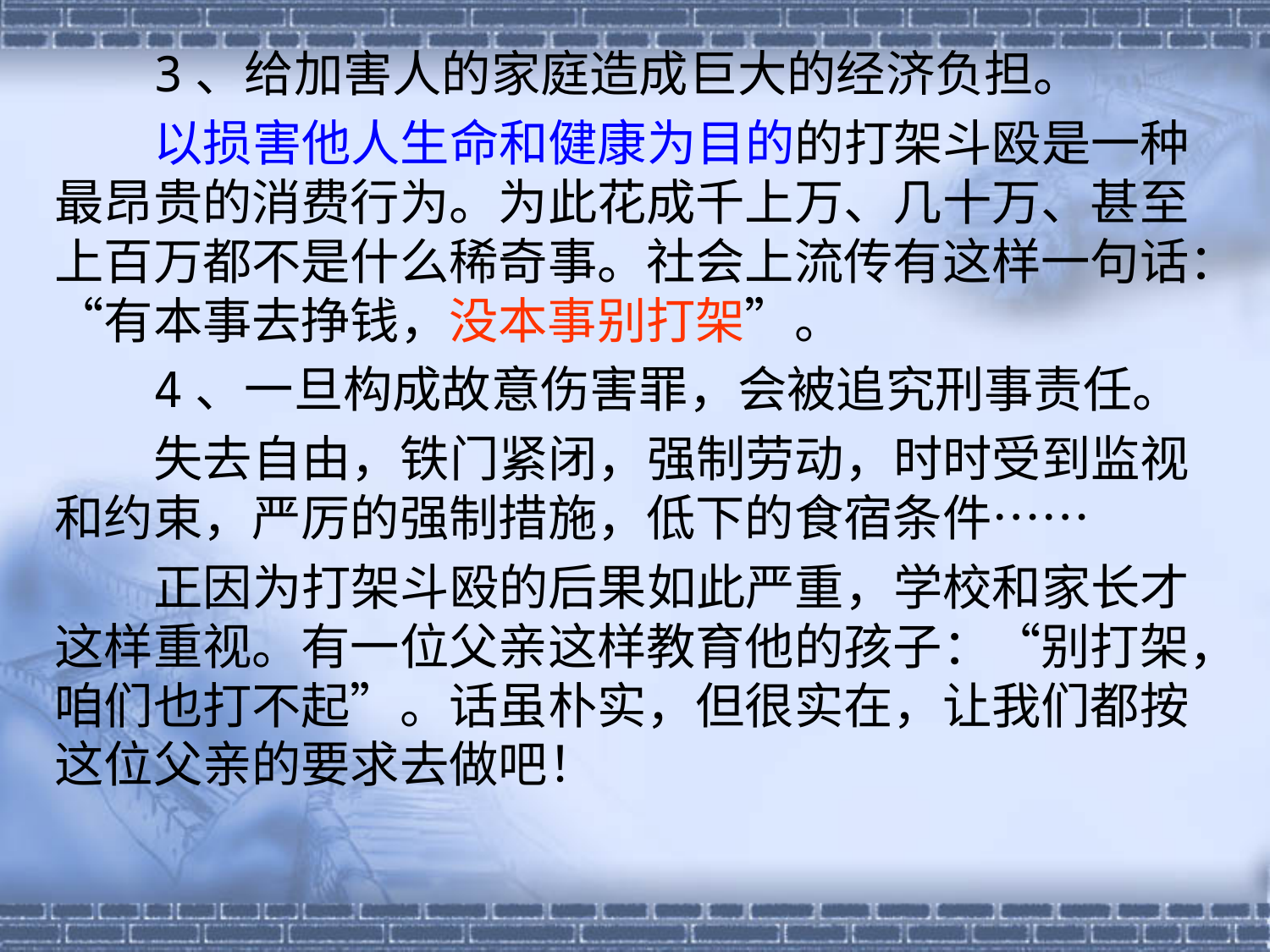

3、给加害人的家庭造成巨大的经济负担。
以损害他人生命和健康为目的的打架斗殴是一种最昂贵的消费行为。为此花成千上万、几十万、甚至上百万都不是什么稀奇事。社会上流传有这样一句话：“有本事去挣钱，没本事别打架”。
4、一旦构成故意伤害罪，会被追究刑事责任。
失去自由，铁门紧闭，强制劳动，时时受到监视和约束，严厉的强制措施，低下的食宿条件……
正因为打架斗殴的后果如此严重，学校和家长才这样重视。有一位父亲这样教育他的孩子：“别打架，咱们也打不起”。话虽朴实，但很实在，让我们都按这位父亲的要求去做吧！
#